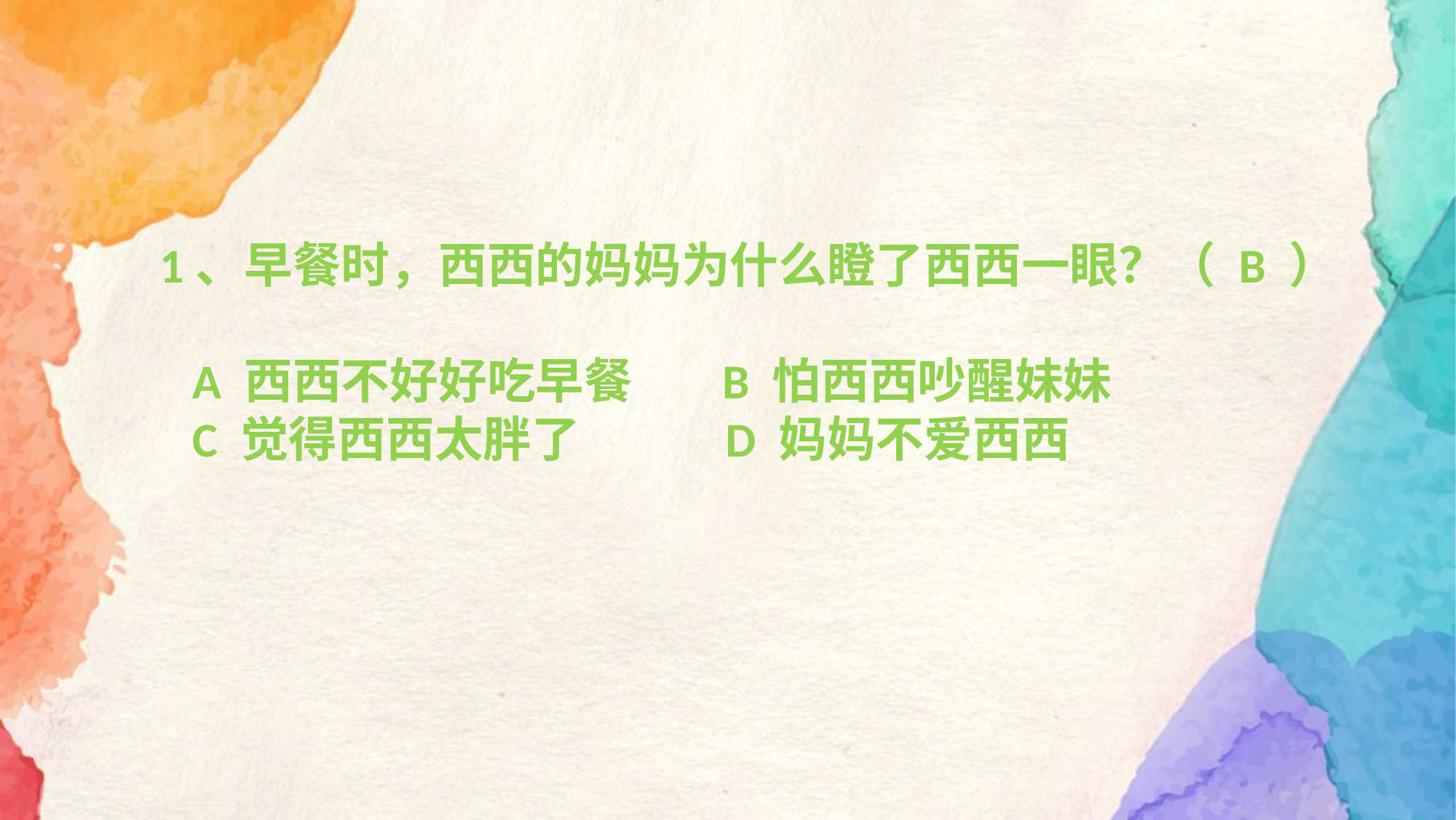

1、早餐时，西西的妈妈为什么瞪了西西一眼？（ B ）

   A 西西不好好吃早餐       B 怕西西吵醒妹妹
   C 觉得西西太胖了            D 妈妈不爱西西